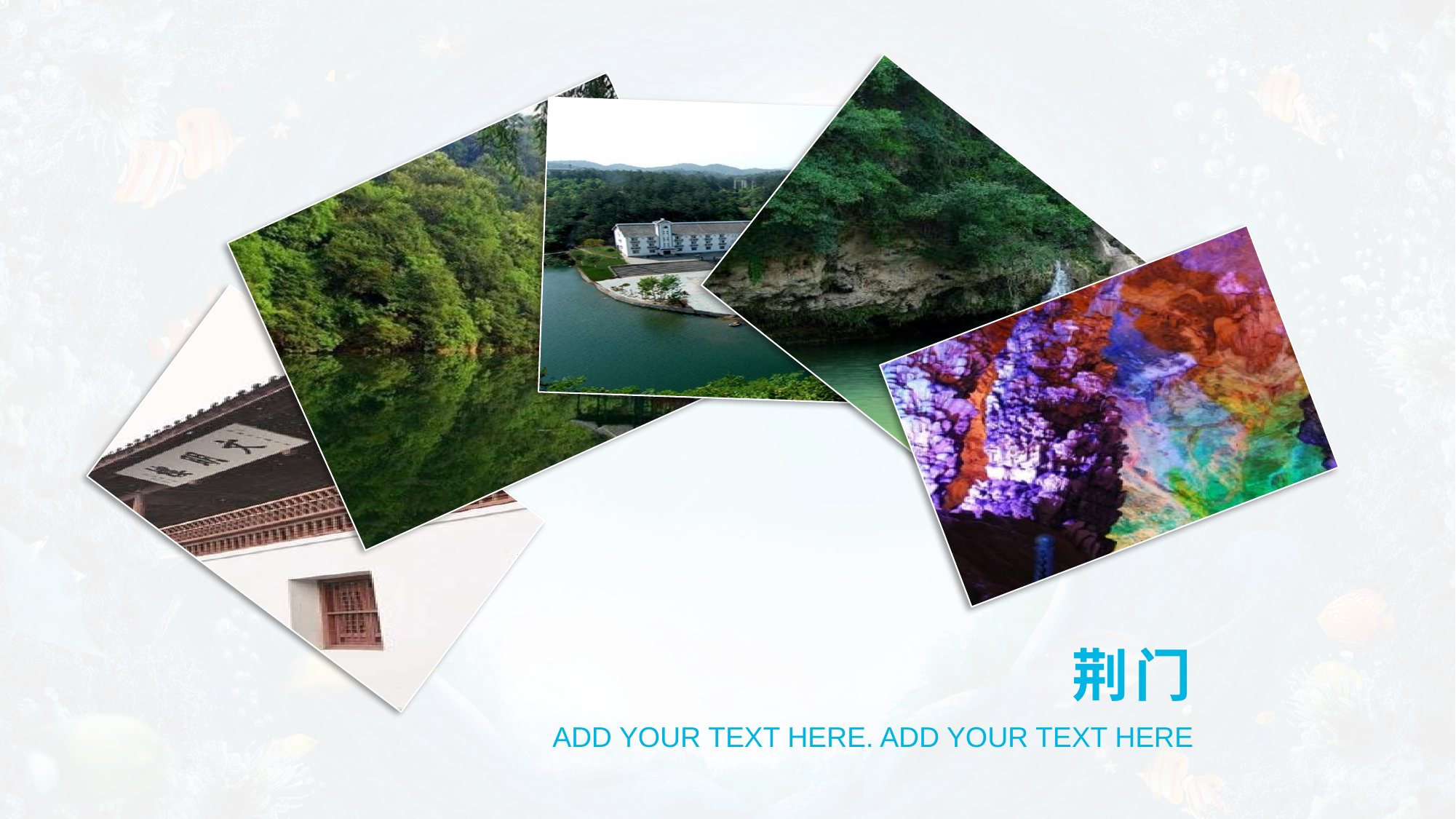

荆门
ADD YOUR TEXT HERE. ADD YOUR TEXT HERE